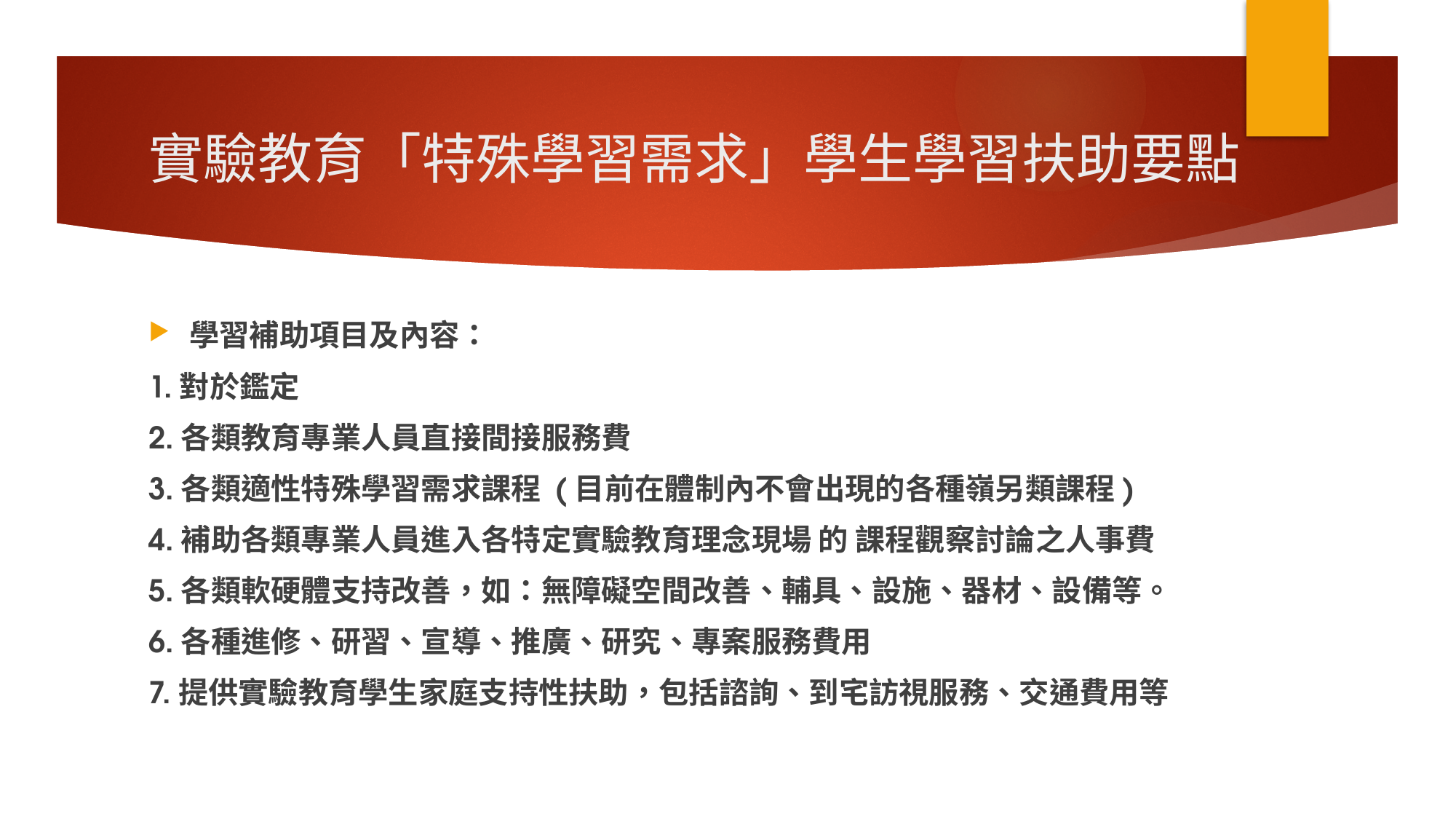

# 實驗教育「特殊學習需求」學生學習扶助要點
學習補助項目及內容：
1.對於鑑定
2.各類教育專業人員直接間接服務費
3.各類適性特殊學習需求課程 (目前在體制內不會出現的各種嶺另類課程)
4.補助各類專業人員進入各特定實驗教育理念現場 的 課程觀察討論之人事費
5.各類軟硬體支持改善，如：無障礙空間改善、輔具、設施、器材、設備等。
6.各種進修、研習、宣導、推廣、研究、專案服務費用
7.提供實驗教育學生家庭支持性扶助，包括諮詢、到宅訪視服務、交通費用等